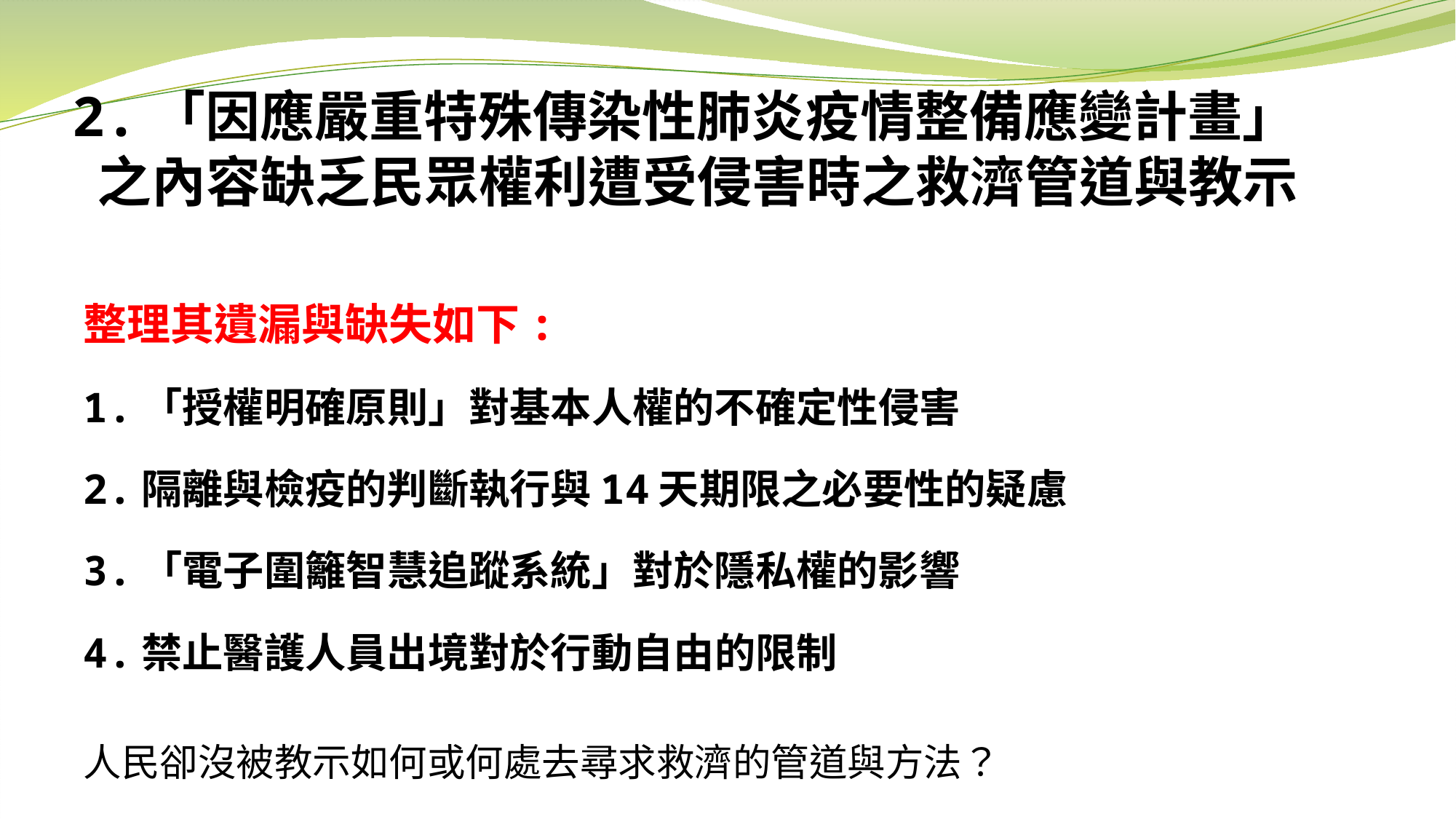

# 2.「因應嚴重特殊傳染性肺炎疫情整備應變計畫」 之內容缺乏民眾權利遭受侵害時之救濟管道與教示

整理其遺漏與缺失如下:
1.「授權明確原則」對基本人權的不確定性侵害
2.隔離與檢疫的判斷執行與14天期限之必要性的疑慮
3.「電子圍籬智慧追蹤系統」對於隱私權的影響
4.禁止醫護人員出境對於行動自由的限制

人民卻沒被教示如何或何處去尋求救濟的管道與方法？